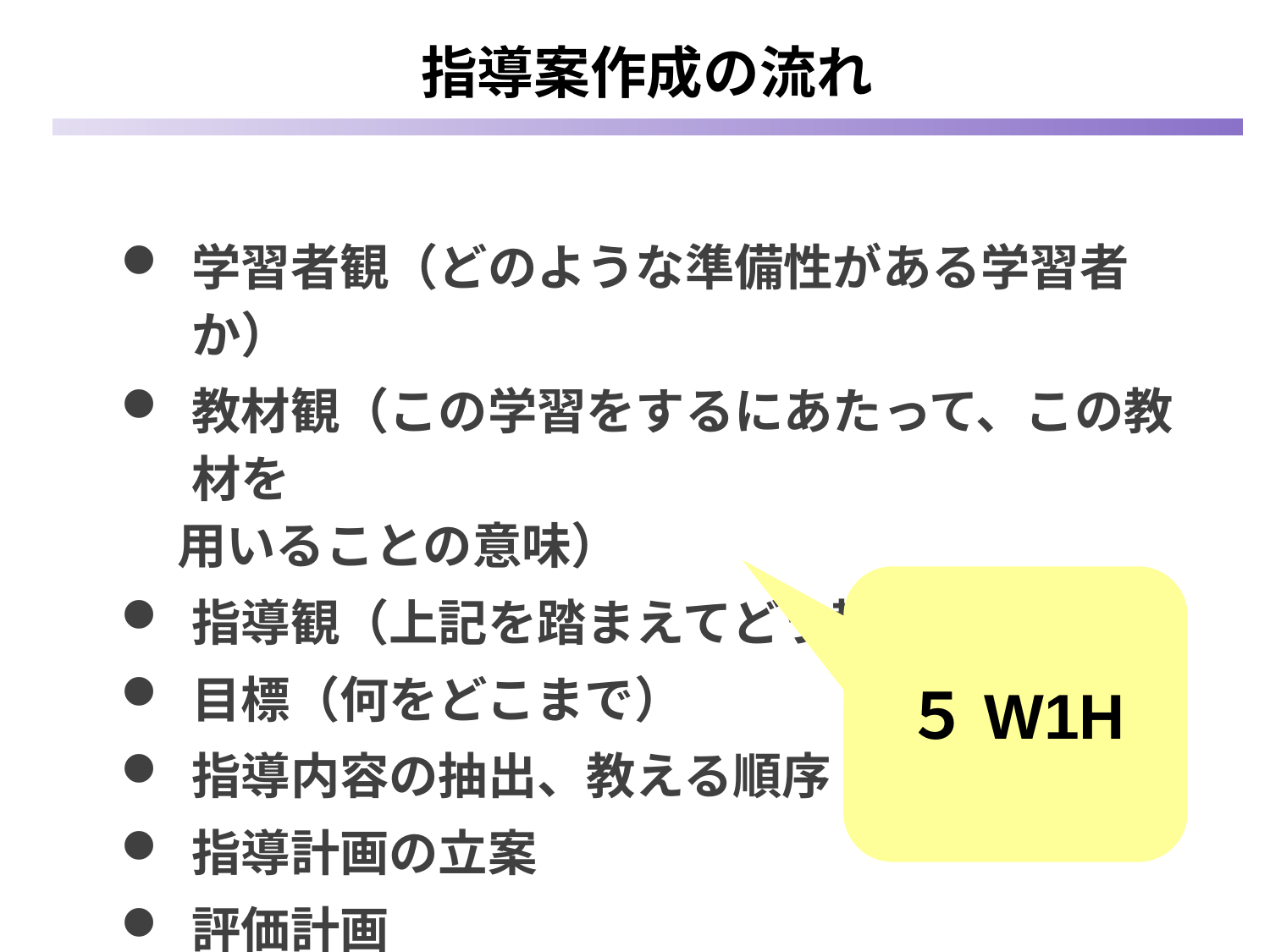

指導案作成の流れ

学習者観（どのような準備性がある学習者か）
教材観（この学習をするにあたって、この教材を
    用いることの意味）
指導観（上記を踏まえてどう教えるのか）
目標（何をどこまで）
指導内容の抽出、教える順序
指導計画の立案
評価計画

５W1H